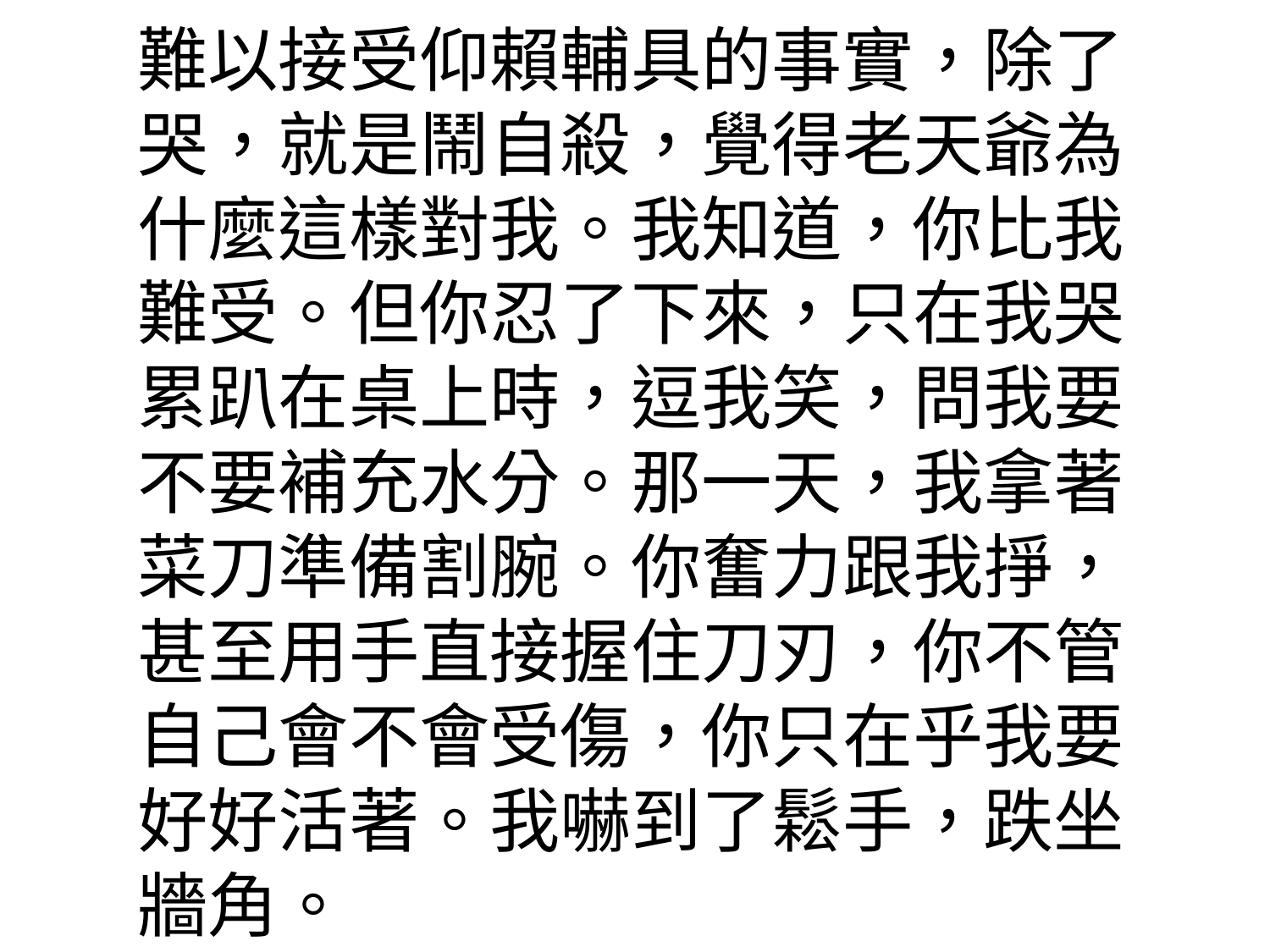

難以接受仰賴輔具的事實，除了哭，就是鬧自殺，覺得老天爺為什麼這樣對我。我知道，你比我難受。但你忍了下來，只在我哭累趴在桌上時，逗我笑，問我要不要補充水分。那一天，我拿著菜刀準備割腕。你奮力跟我掙，甚至用手直接握住刀刃，你不管自己會不會受傷，你只在乎我要好好活著。我嚇到了鬆手，跌坐牆角。